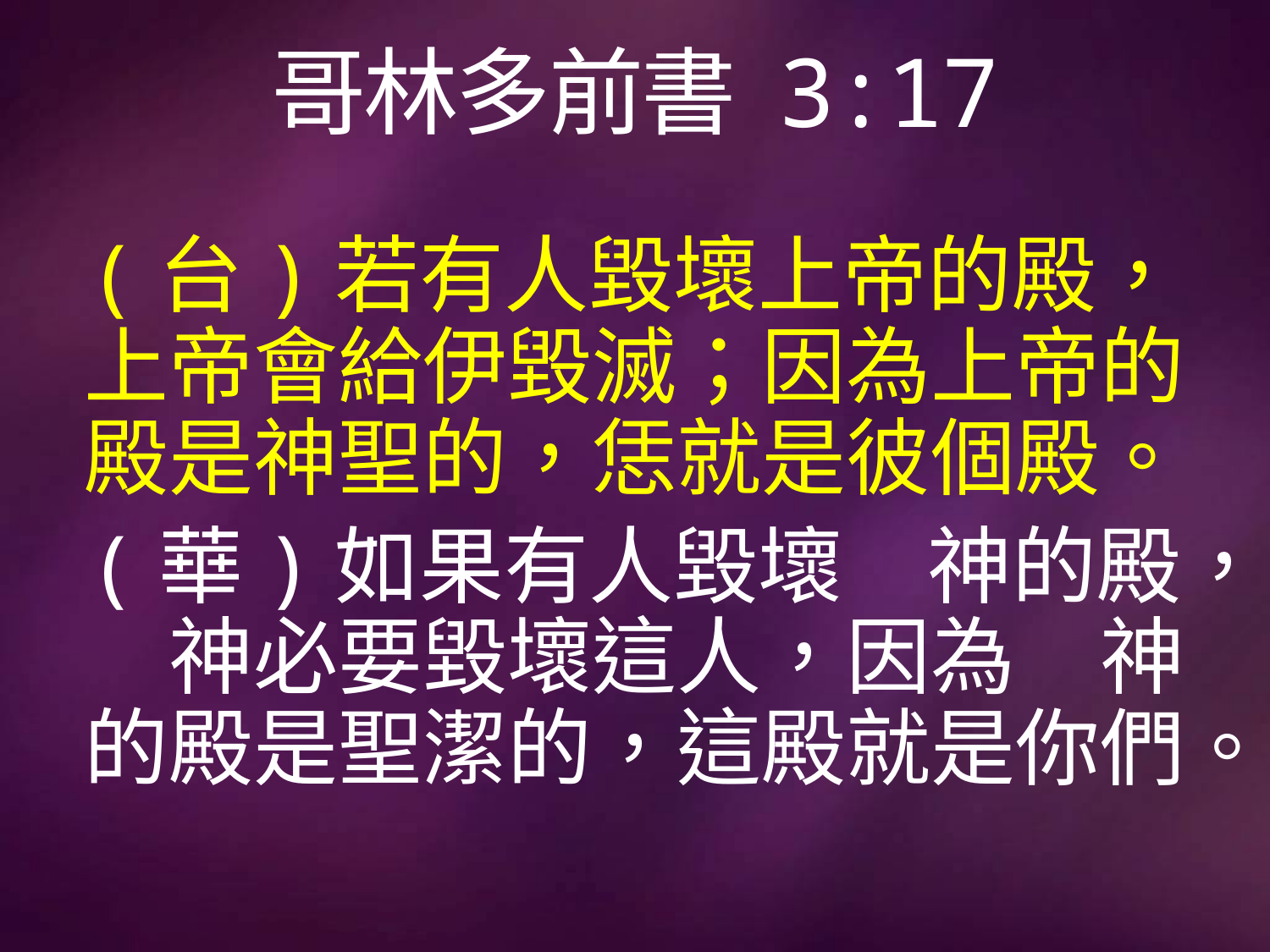

# 哥林多前書 3:17
(台)若有人毀壞上帝的殿，上帝會給伊毀滅；因為上帝的殿是神聖的，恁就是彼個殿。
(華)如果有人毀壞　神的殿，　神必要毀壞這人，因為　神的殿是聖潔的，這殿就是你們。